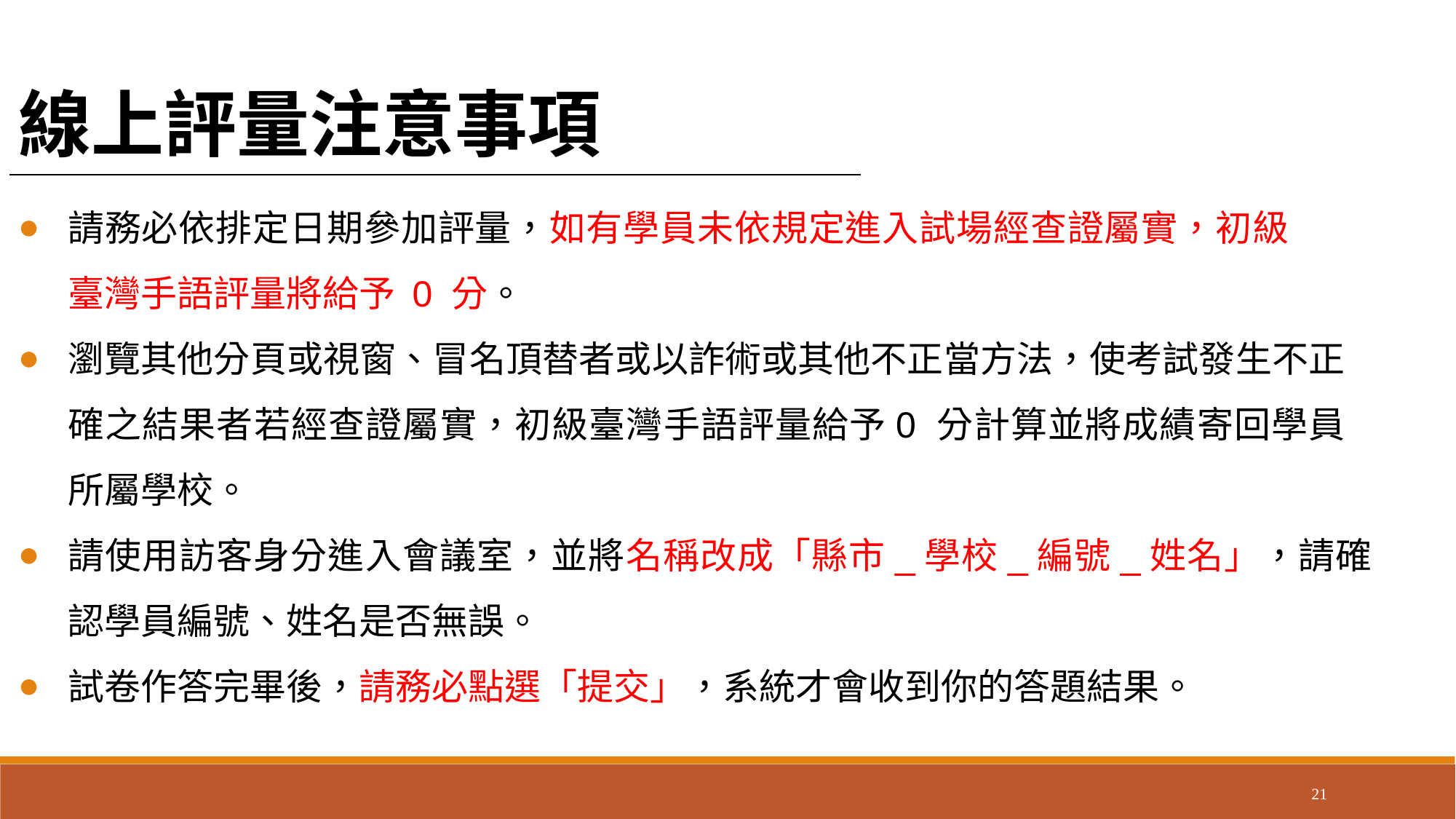

線上評量注意事項
請務必依排定日期參加評量，如有學員未依規定進入試場經查證屬實，初級臺灣手語評量將給予 0 分。
瀏覽其他分頁或視窗、冒名頂替者或以詐術或其他不正當方法，使考試發生不正確之結果者若經查證屬實，初級臺灣手語評量給予0 分計算並將成績寄回學員所屬學校。
請使用訪客身分進入會議室，並將名稱改成「縣市_學校_編號_姓名」，請確認學員編號、姓名是否無誤。
試卷作答完畢後，請務必點選「提交」，系統才會收到你的答題結果。

21